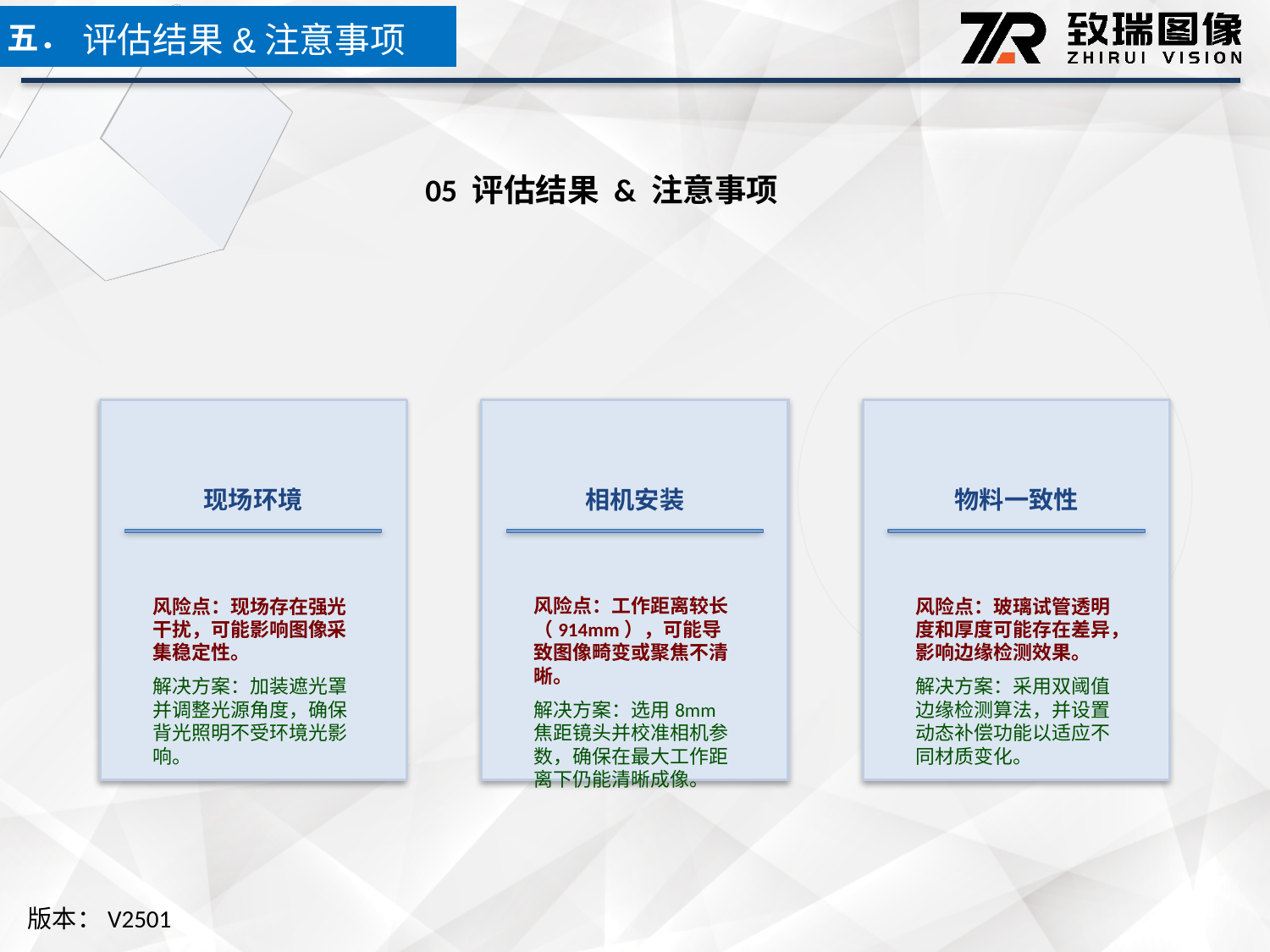

五．
评估结果&注意事项

05 评估结果 & 注意事项

现场环境

相机安装

物料一致性

风险点：现场存在强光干扰，可能影响图像采集稳定性。
解决方案：加装遮光罩并调整光源角度，确保背光照明不受环境光影响。

风险点：工作距离较长（914mm），可能导致图像畸变或聚焦不清晰。
解决方案：选用8mm焦距镜头并校准相机参数，确保在最大工作距离下仍能清晰成像。

风险点：玻璃试管透明度和厚度可能存在差异，影响边缘检测效果。
解决方案：采用双阈值边缘检测算法，并设置动态补偿功能以适应不同材质变化。